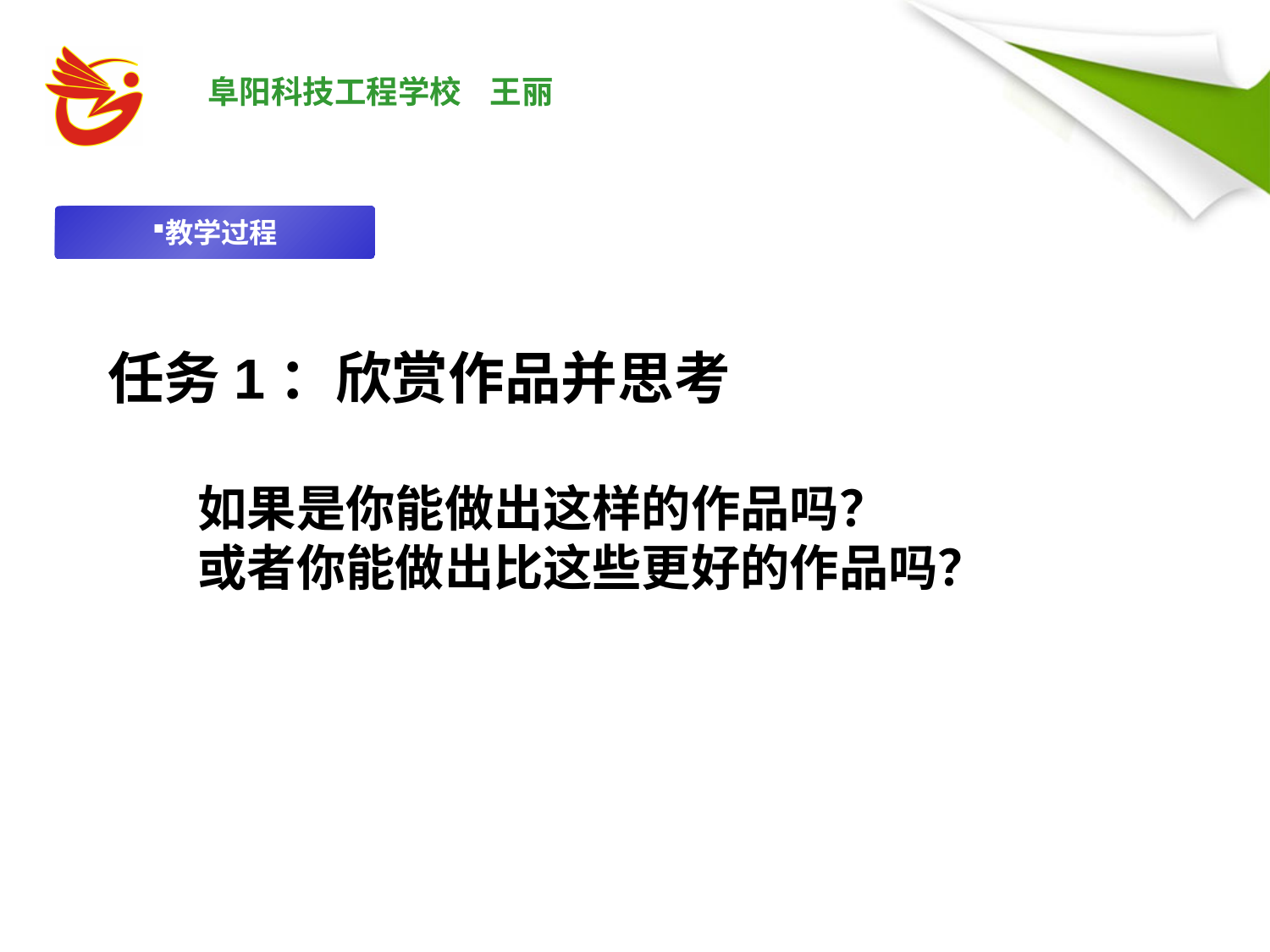

教学过程
任务1：欣赏作品并思考

       如果是你能做出这样的作品吗？
       或者你能做出比这些更好的作品吗？
2